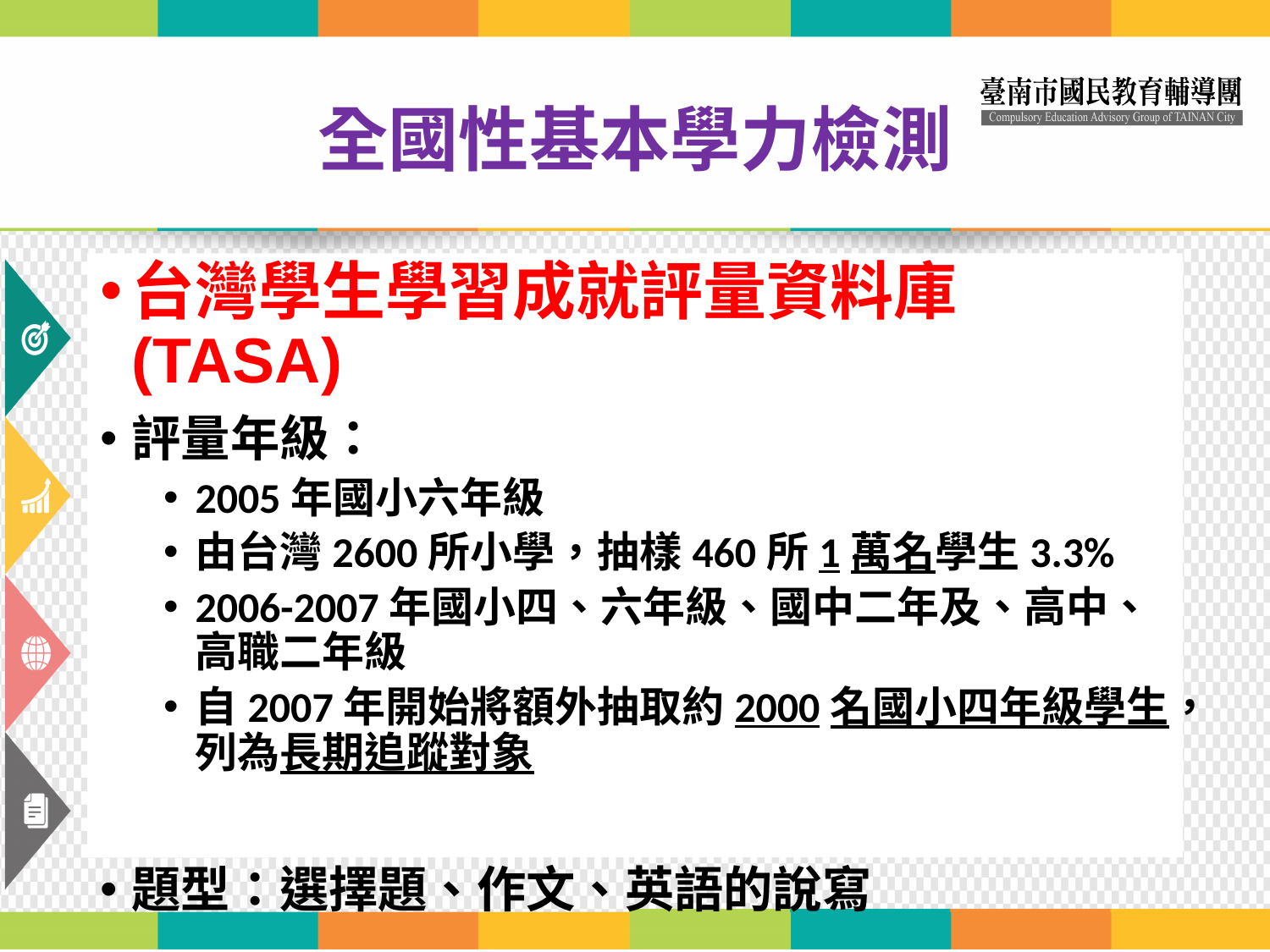

# 全國性基本學力檢測
台灣學生學習成就評量資料庫(TASA)
評量年級：
2005年國小六年級
由台灣2600所小學，抽樣460所1萬名學生3.3%
2006-2007年國小四、六年級、國中二年及、高中、高職二年級
自2007年開始將額外抽取約2000名國小四年級學生，列為長期追蹤對象

題型：選擇題、作文、英語的說寫